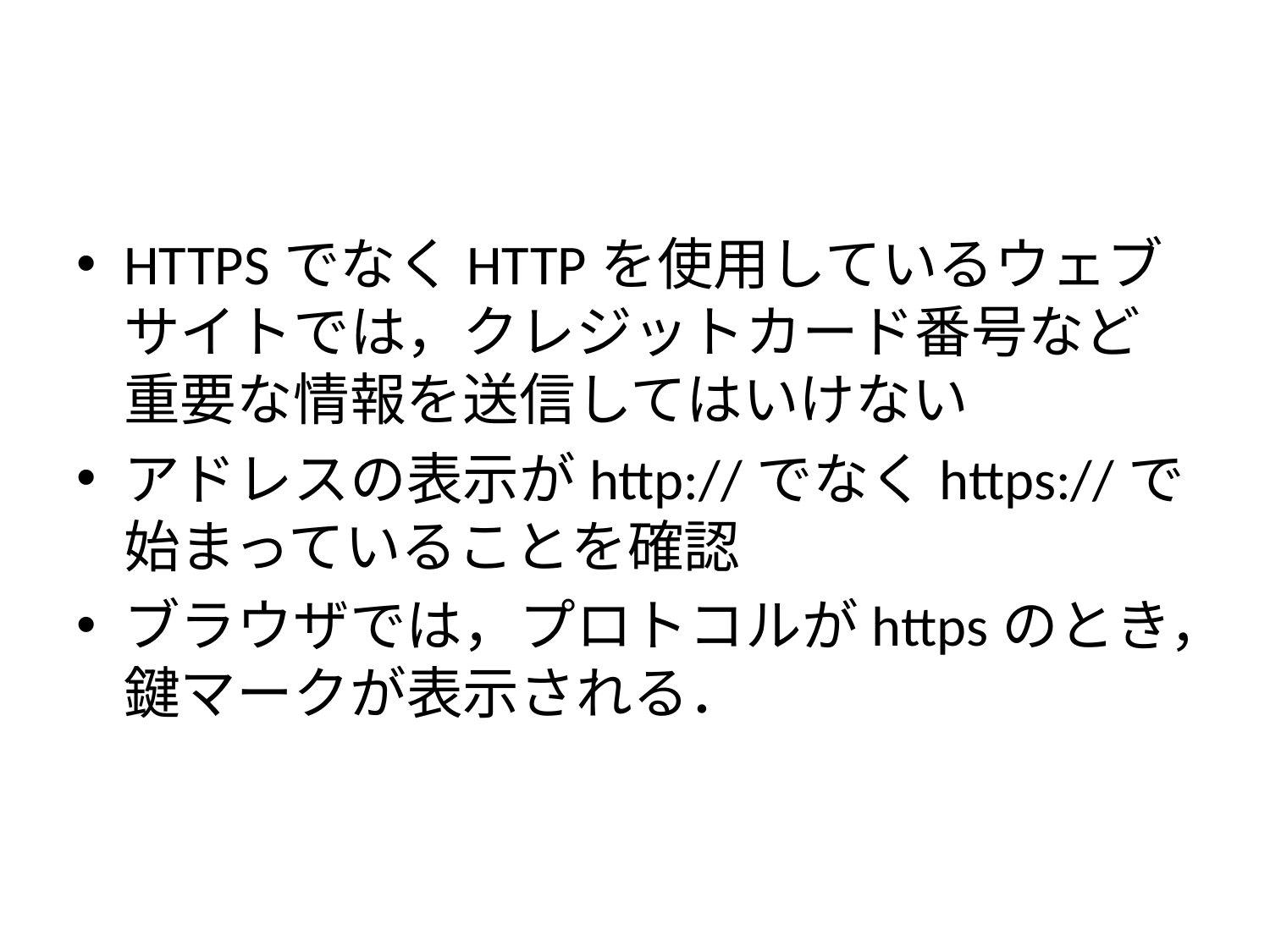

#
HTTPSでなくHTTPを使用しているウェブサイトでは，クレジットカード番号など重要な情報を送信してはいけない
アドレスの表示がhttp://でなくhttps://で始まっていることを確認
ブラウザでは，プロトコルがhttpsのとき，鍵マークが表示される．